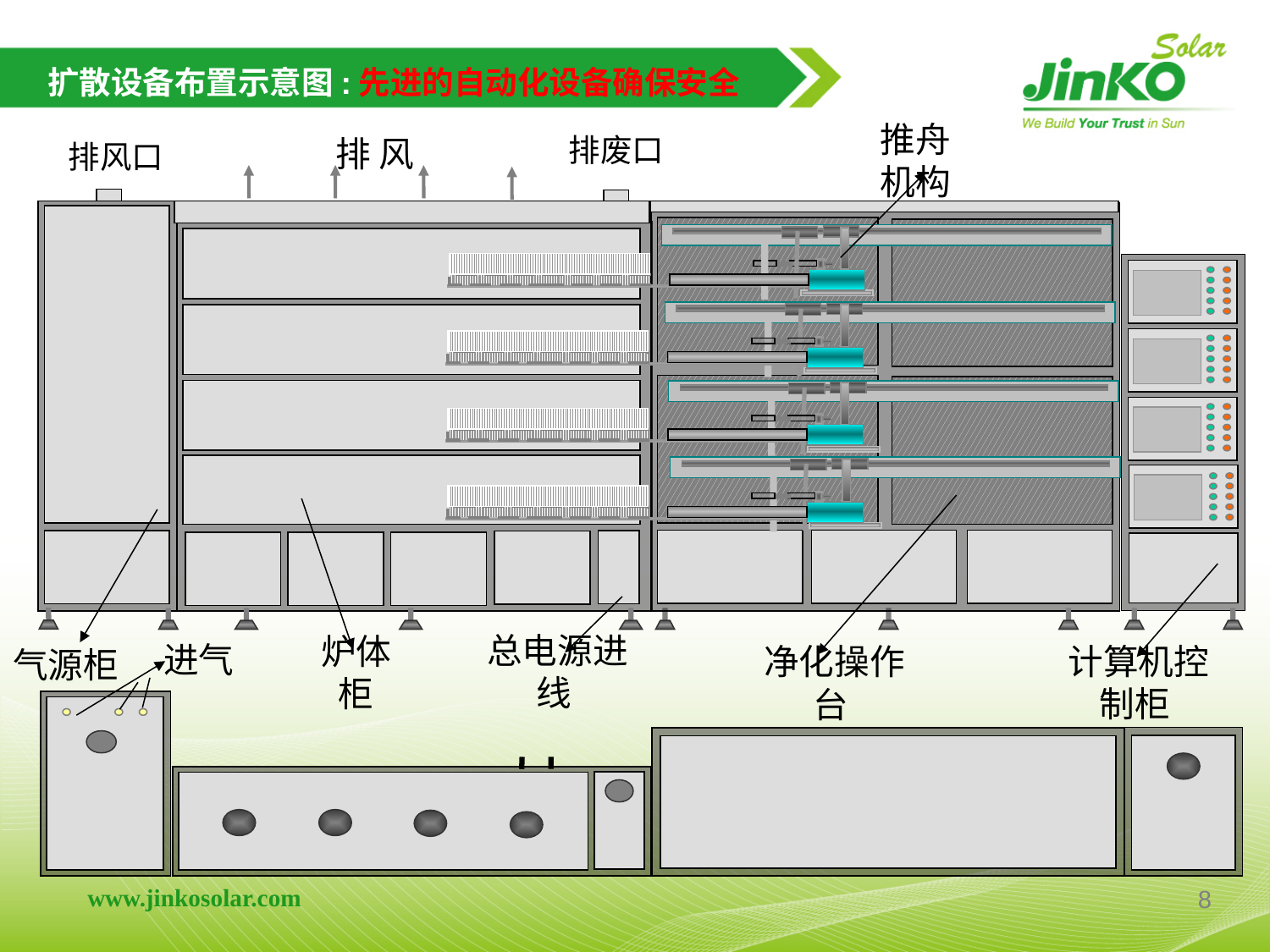

扩散设备布置示意图:先进的自动化设备确保安全
排风口
排 风
推舟
机构
排废口

进气
气源柜

总电源进线
炉体柜
净化操作台
计算机控制柜